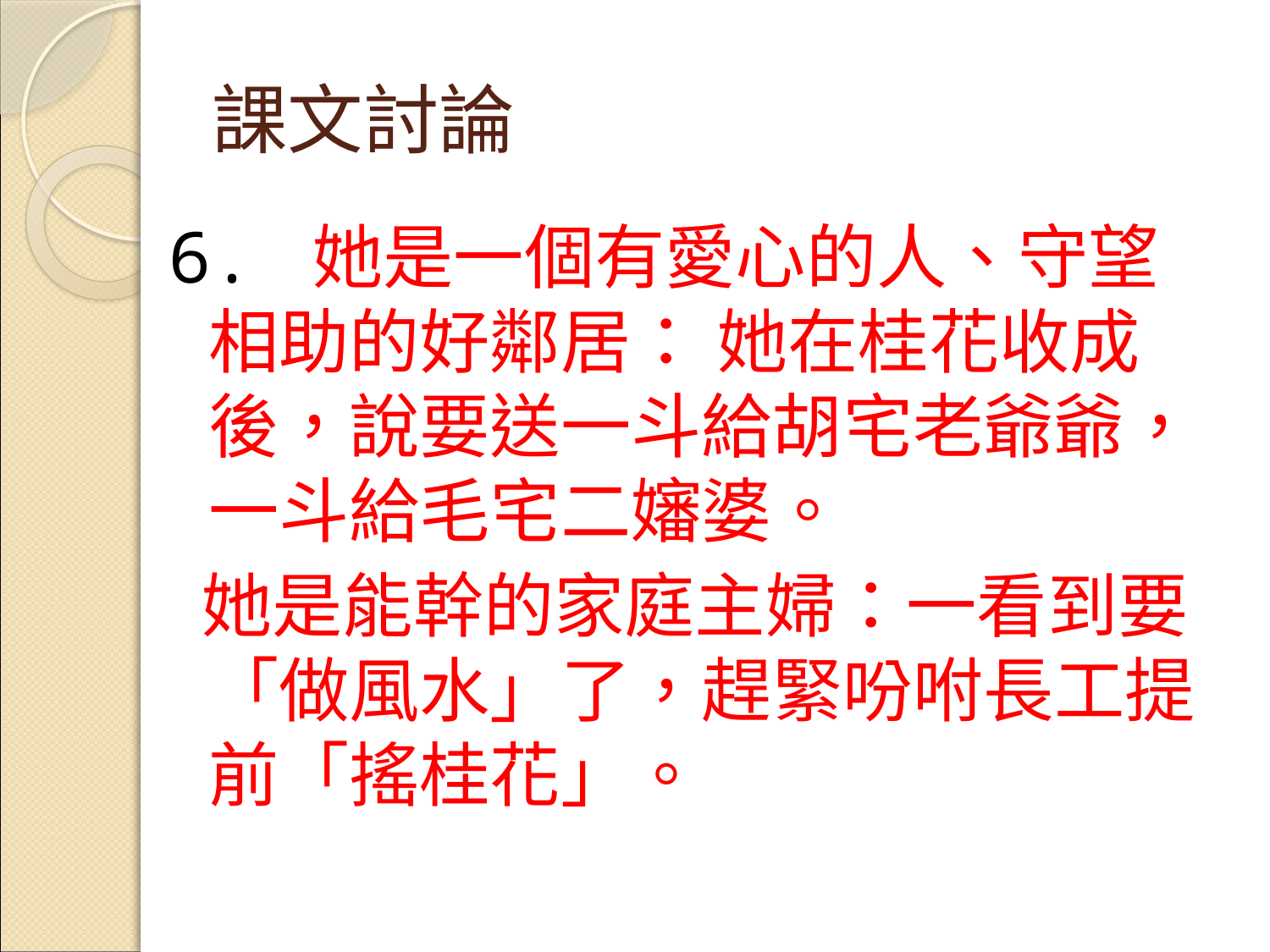

課文討論
6. 她是一個有愛心的人、守望相助的好鄰居： 她在桂花收成後，說要送一斗給胡宅老爺爺，一斗給毛宅二嬸婆。
 她是能幹的家庭主婦：一看到要「做風水」了，趕緊吩咐長工提前「搖桂花」。